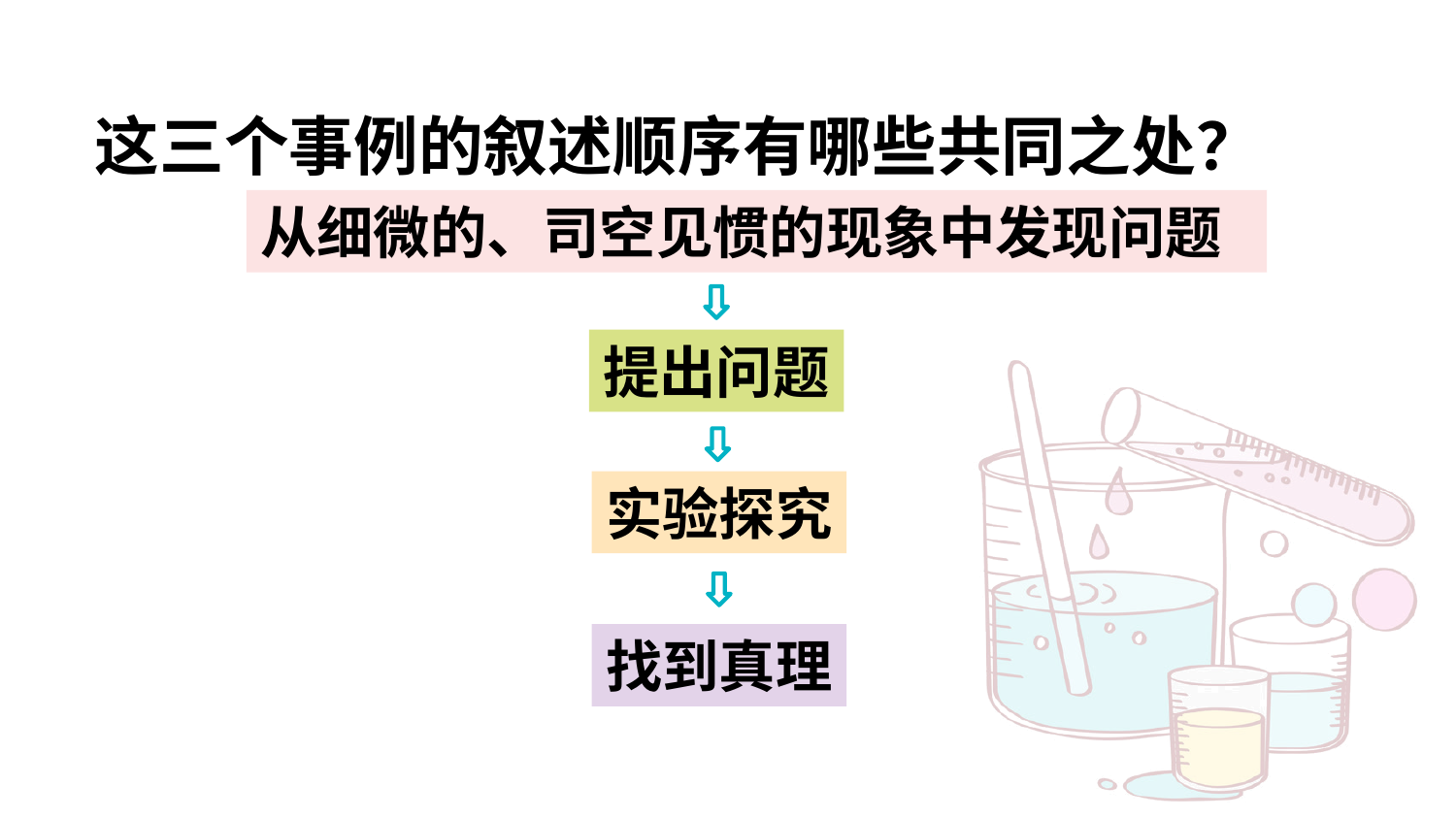

这三个事例的叙述顺序有哪些共同之处？
从细微的、司空见惯的现象中发现问题

提出问题

实验探究

找到真理